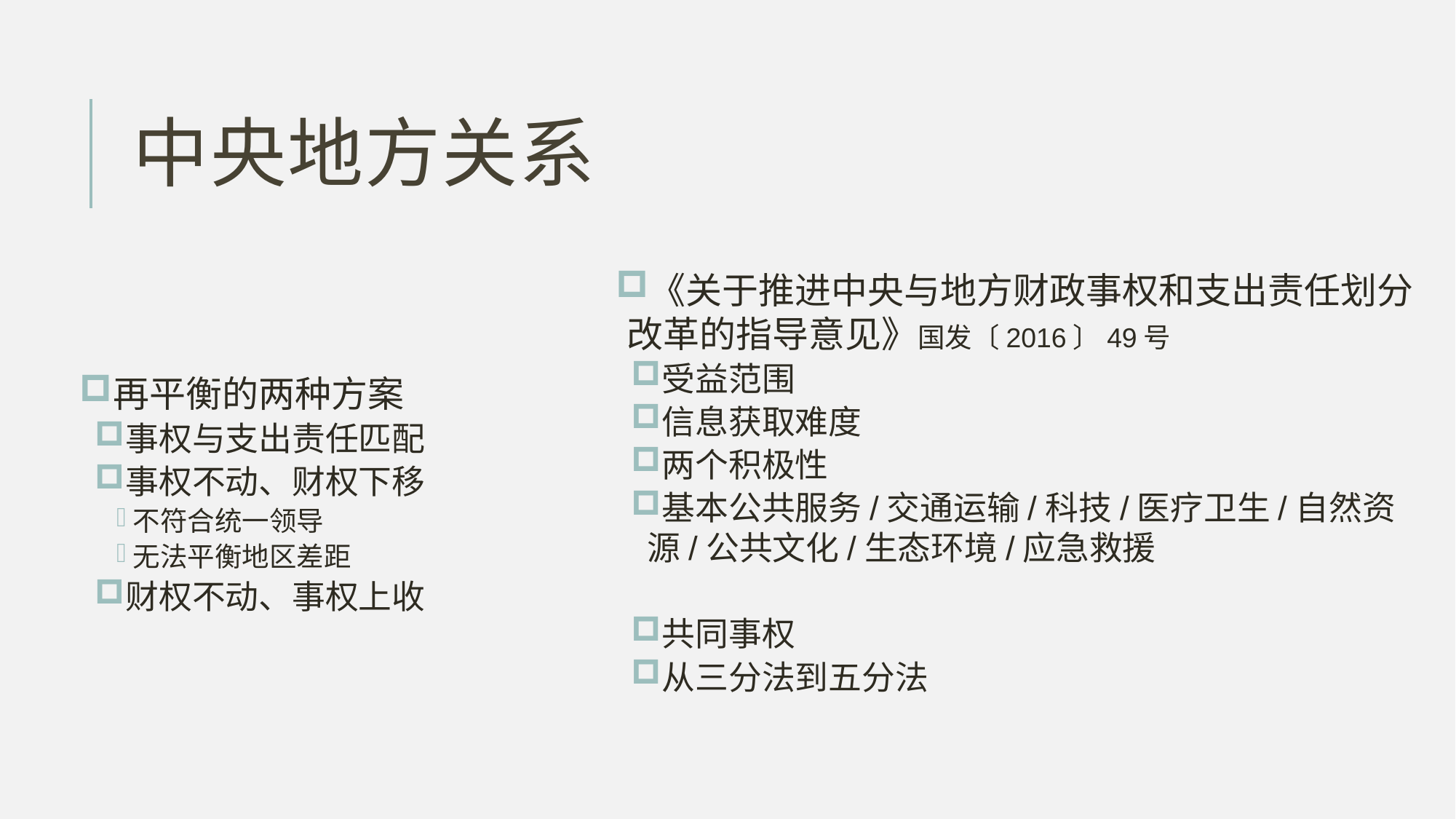

# 中央地方关系
《关于推进中央与地方财政事权和支出责任划分改革的指导意见》国发〔2016〕49号
受益范围
信息获取难度
两个积极性
基本公共服务/交通运输/科技/医疗卫生/自然资源/公共文化/生态环境/应急救援

共同事权
从三分法到五分法
再平衡的两种方案
事权与支出责任匹配
事权不动、财权下移
不符合统一领导
无法平衡地区差距
财权不动、事权上收